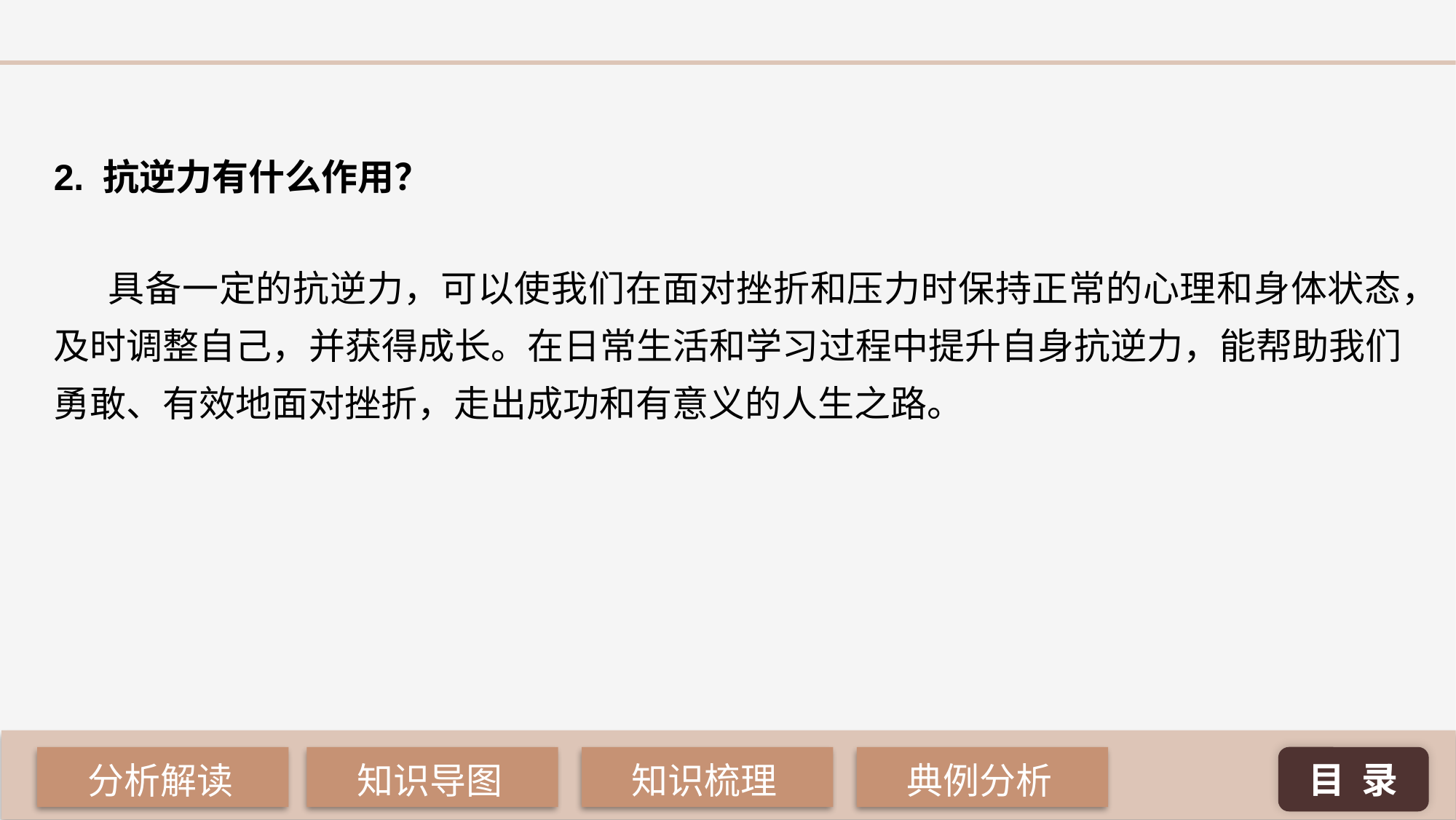

2. 抗逆力有什么作用？
具备一定的抗逆力，可以使我们在面对挫折和压力时保持正常的心理和身体状态，及时调整自己，并获得成长。在日常生活和学习过程中提升自身抗逆力，能帮助我们勇敢、有效地面对挫折，走出成功和有意义的人生之路。